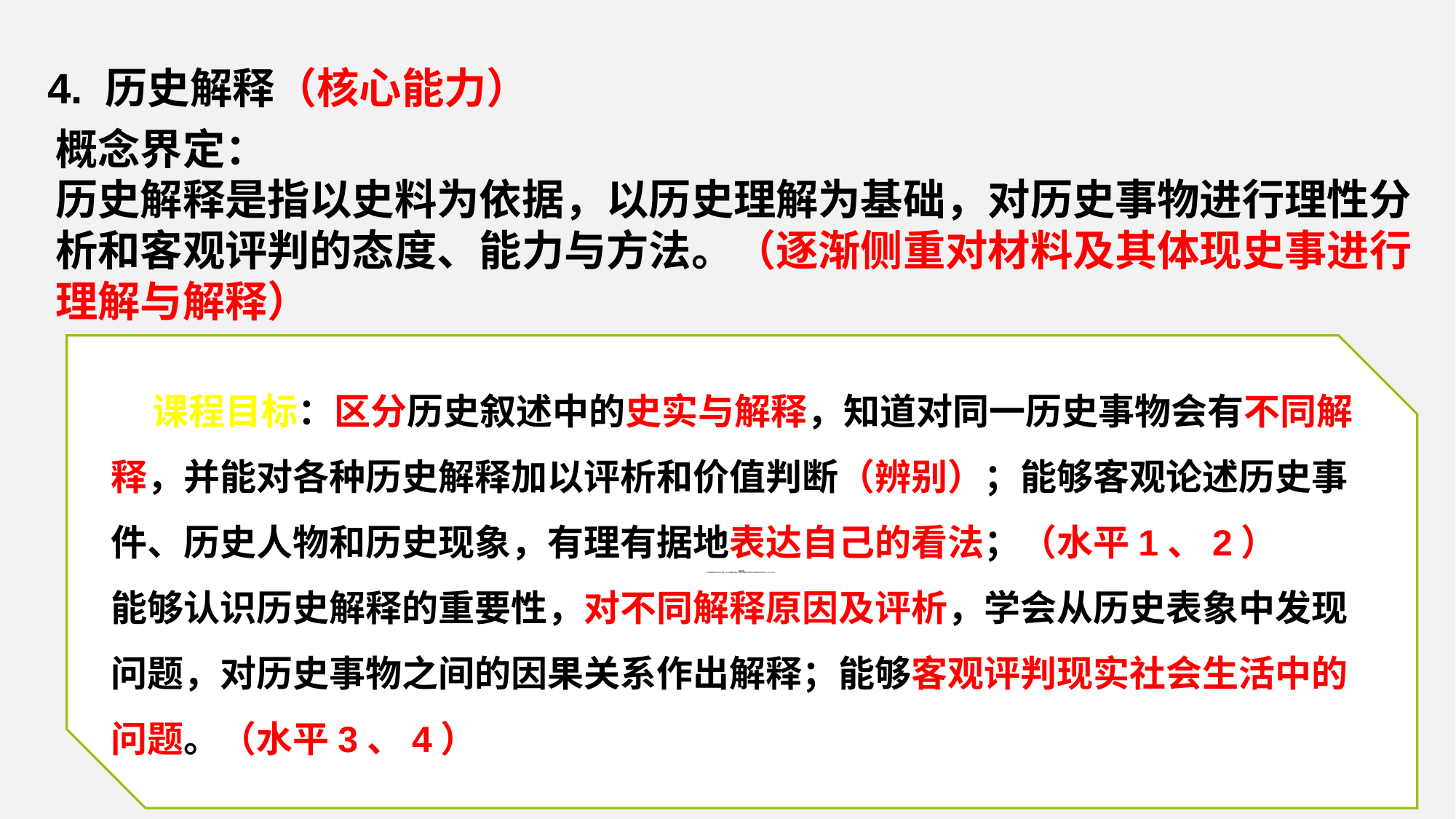

4. 历史解释（核心能力）
概念界定：
历史解释是指以史料为依据，以历史理解为基础，对历史事物进行理性分析和客观评判的态度、能力与方法。（逐渐侧重对材料及其体现史事进行理解与解释）

概念界定：
历史解释是指以史料为依据，以历史理解为基础，对历史事物进行理性分析和客观评判的态度、能力与方法。
    课程目标：区分历史叙述中的史实与解释，知道对同一历史事物会有不同解释，并能对各种历史解释加以评析和价值判断（辨别）；能够客观论述历史事件、历史人物和历史现象，有理有据地表达自己的看法；（水平1、2）
能够认识历史解释的重要性，对不同解释原因及评析，学会从历史表象中发现问题，对历史事物之间的因果关系作出解释；能够客观评判现实社会生活中的问题。（水平3、4）